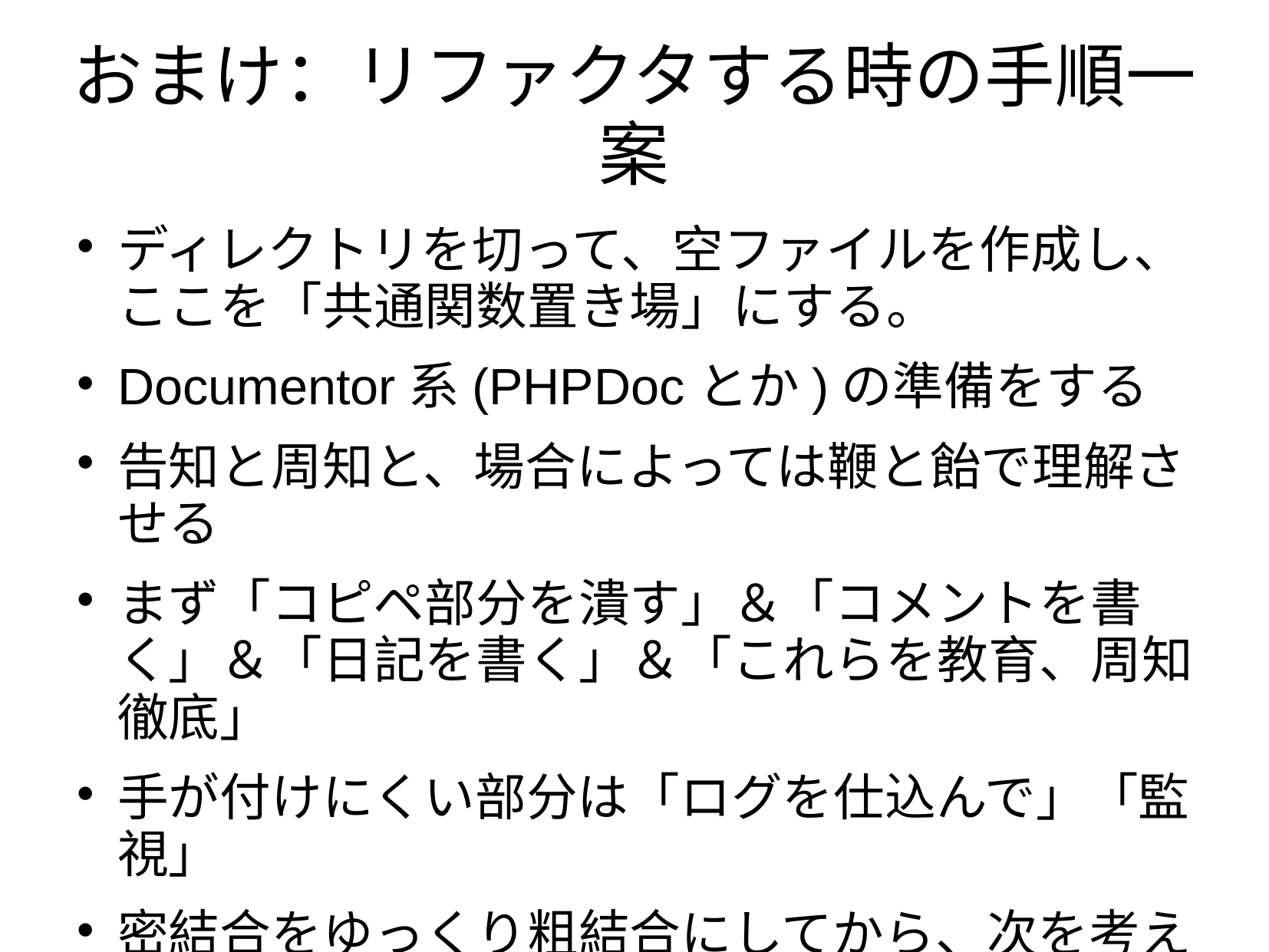

# おまけ：リファクタする時の手順一案
ディレクトリを切って、空ファイルを作成し、ここを「共通関数置き場」にする。
Documentor系(PHPDocとか)の準備をする
告知と周知と、場合によっては鞭と飴で理解させる
まず「コピペ部分を潰す」＆「コメントを書く」＆「日記を書く」＆「これらを教育、周知徹底」
手が付けにくい部分は「ログを仕込んで」「監視」
密結合をゆっくり粗結合にしてから、次を考える